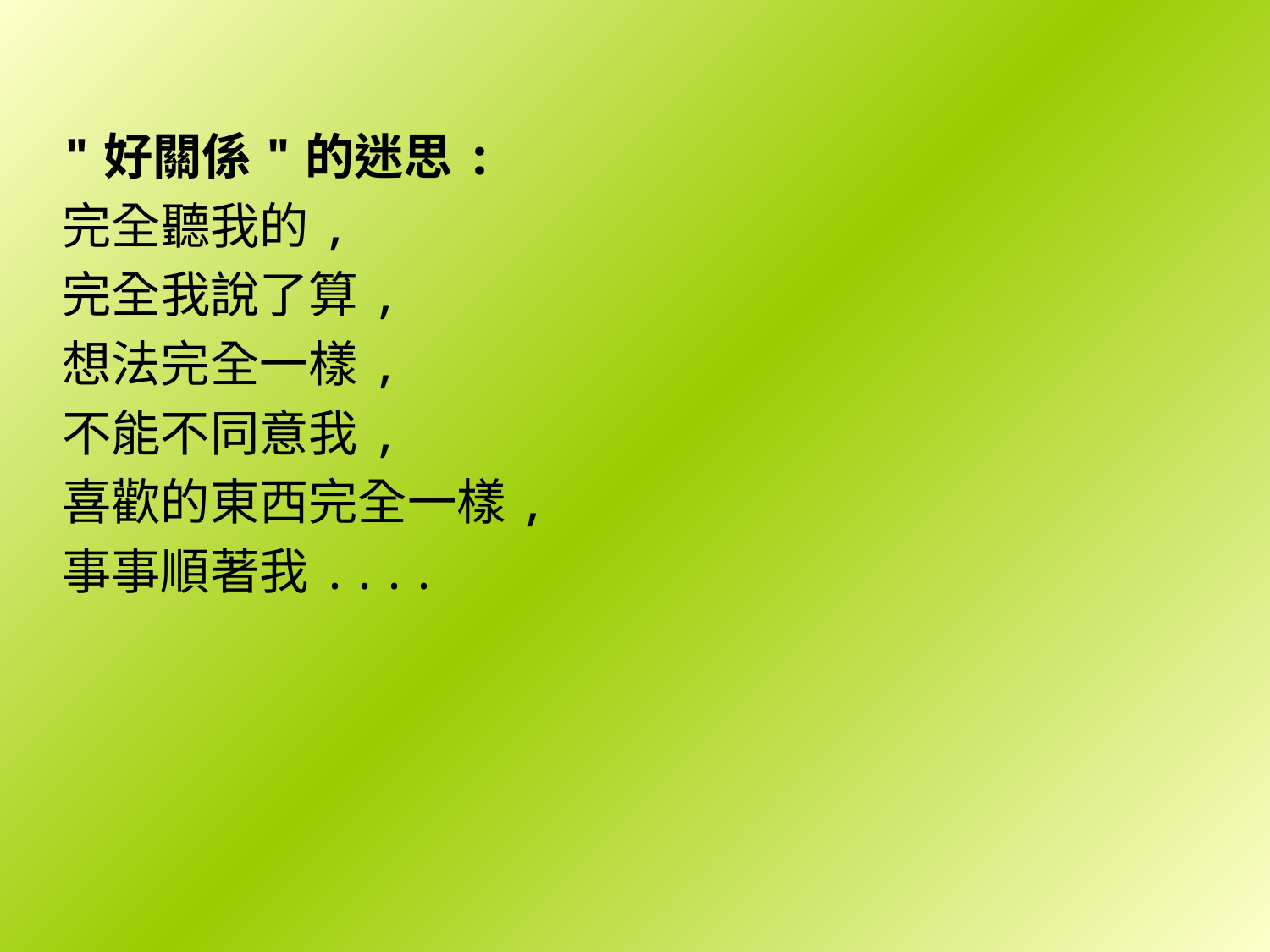

"好關係"的迷思:
完全聽我的,
完全我說了算,
想法完全一樣,
不能不同意我,
喜歡的東西完全一樣,
事事順著我....